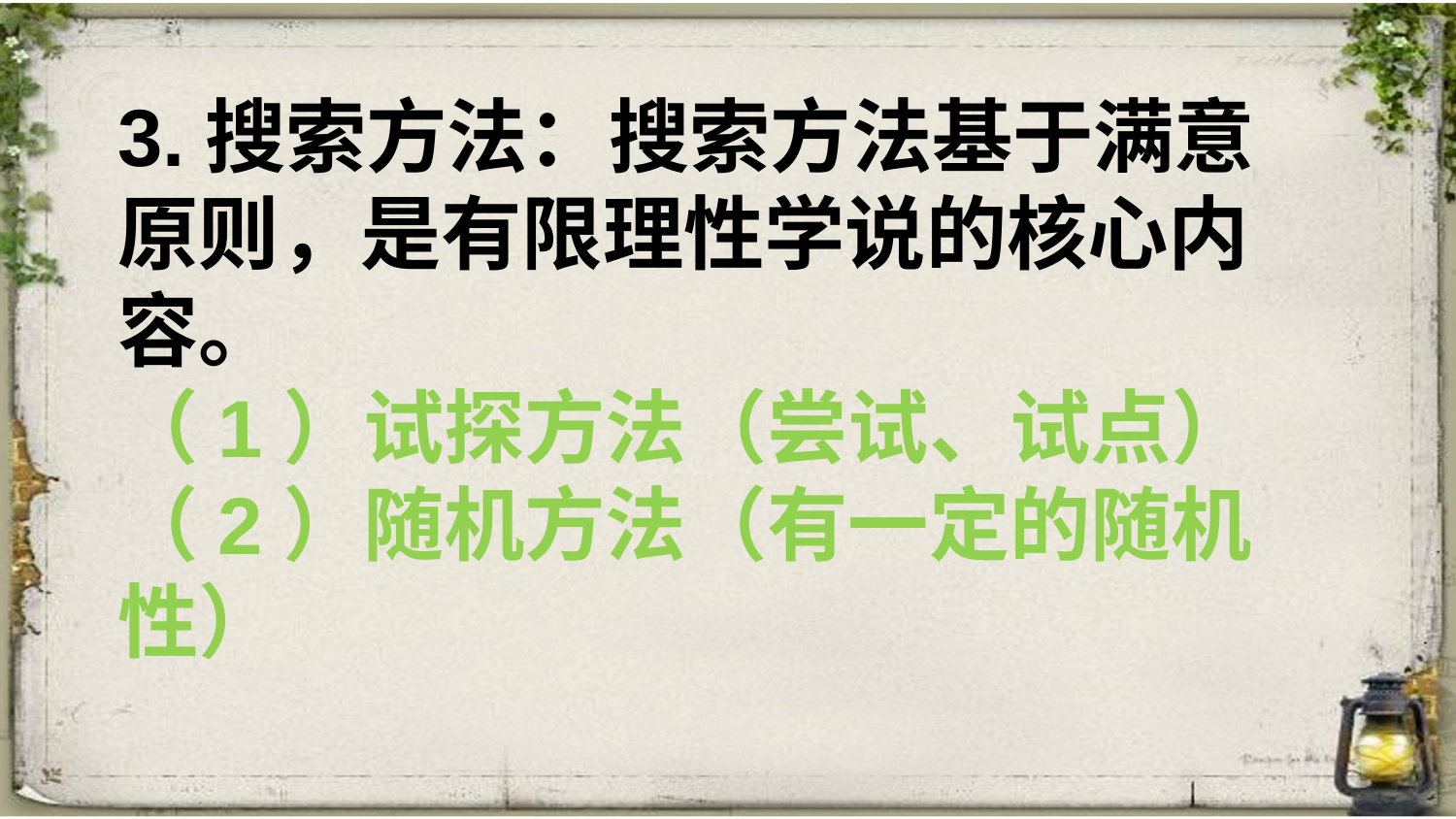

3.搜索方法：搜索方法基于满意原则，是有限理性学说的核心内容。
（1）试探方法（尝试、试点）
（2）随机方法（有一定的随机性）